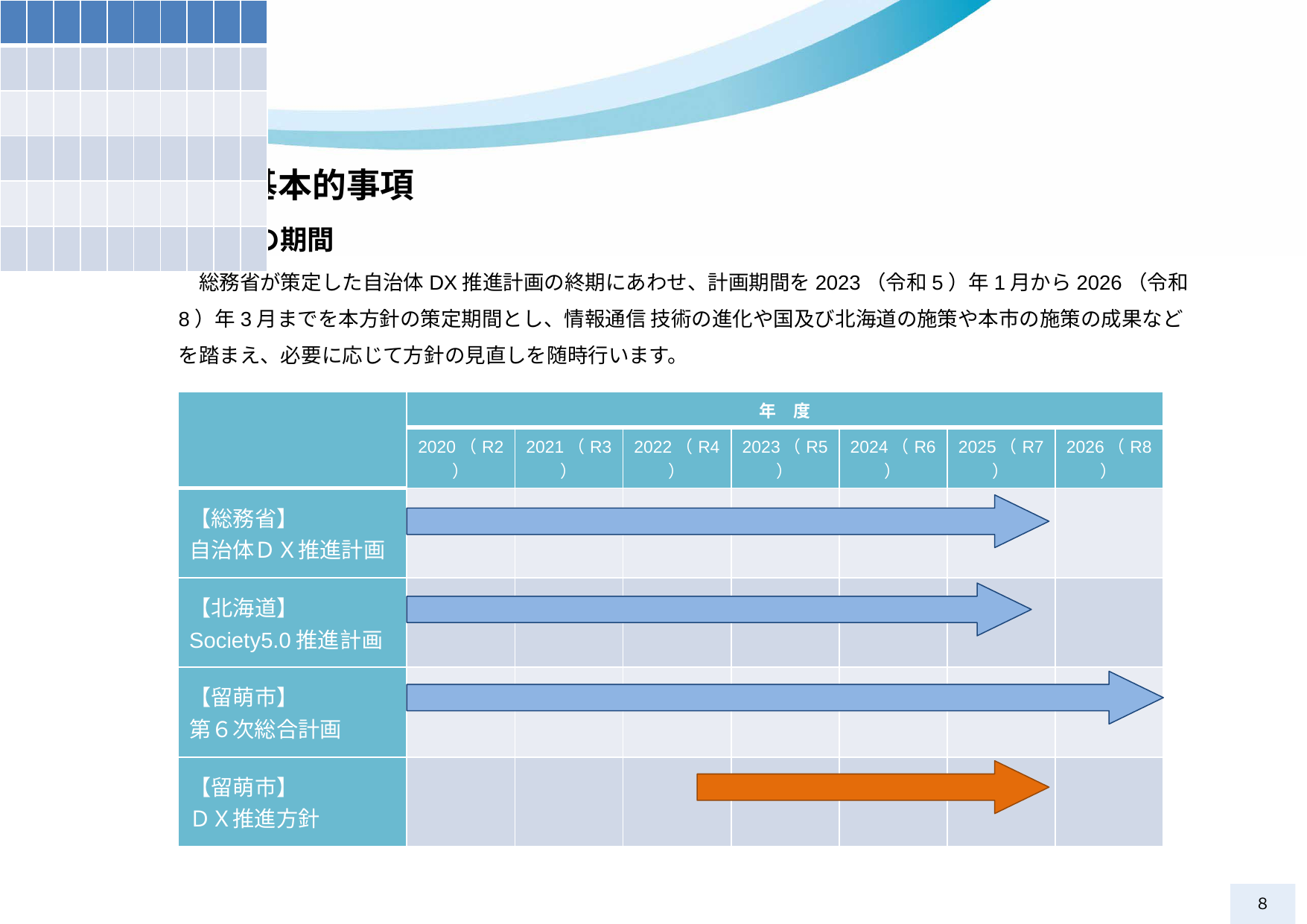

|  |  |  |  |  |  |  |  |  |  |
| --- | --- | --- | --- | --- | --- | --- | --- | --- | --- |
|  |  |  |  |  |  |  |  |  |  |
|  |  |  |  |  |  |  |  |  |  |
|  |  |  |  |  |  |  |  |  |  |
|  |  |  |  |  |  |  |  |  |  |
|  |  |  |  |  |  |  |  |  |  |
第２章　基本的事項
２．方針の期間
　総務省が策定した自治体DX推進計画の終期にあわせ、計画期間を2023（令和5）年1月から2026（令和8）年3月までを本方針の策定期間とし、情報通信 技術の進化や国及び北海道の施策や本市の施策の成果などを踏まえ、必要に応じて方針の見直しを随時行います。
|  | 年　度 |  |  |  |  |  |  |
| --- | --- | --- | --- | --- | --- | --- | --- |
|  | 2020（R2） | 2021（R3） | 2022（R4） | 2023（R5） | 2024（R6） | 2025（R7） | 2026（R8） |
| 【総務省】 自治体ＤＸ推進計画 |  |  |  |  |  |  |  |
| 【北海道】 Society5.0推進計画 |  |  |  |  |  |  |  |
| 【留萌市】 第６次総合計画 |  |  |  |  |  |  |  |
| 【留萌市】 ＤＸ推進方針 |  |  |  |  |  |  |  |

８